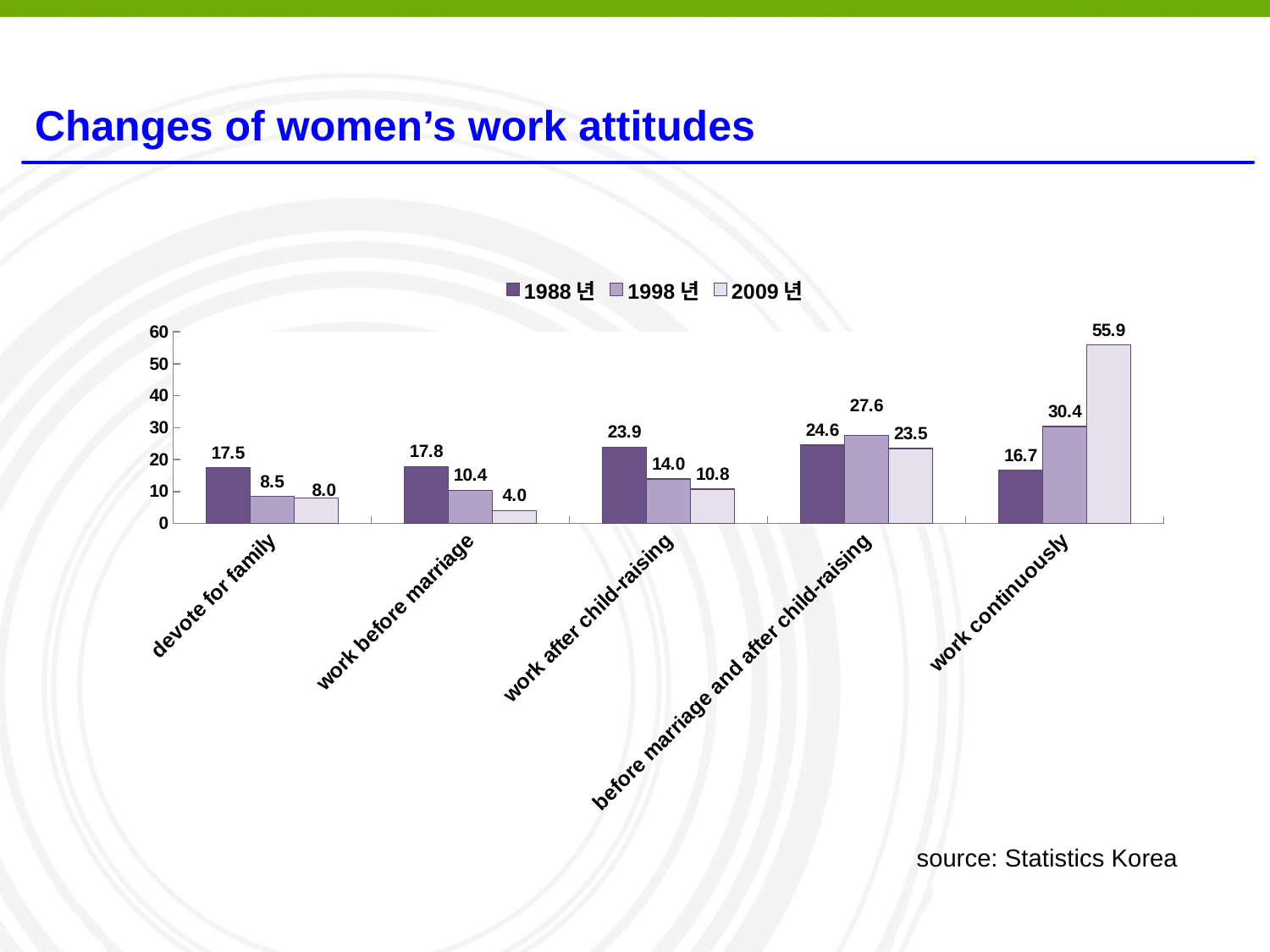

Changes of women’s work attitudes

### Chart

| Category | 1988년 | 1998년 | 2009년 |
|---|---|---|---|
| devote for family | 17.5 | 8.5 | 8.0 |
| work before marriage | 17.8 | 10.4 | 4.0 |
| work after child-raising | 23.9 | 14.0 | 10.8 |
| before marriage and after child-raising | 24.6 | 27.6 | 23.5 |
| work continuously | 16.7 | 30.4 | 55.9 |
source: Statistics Korea